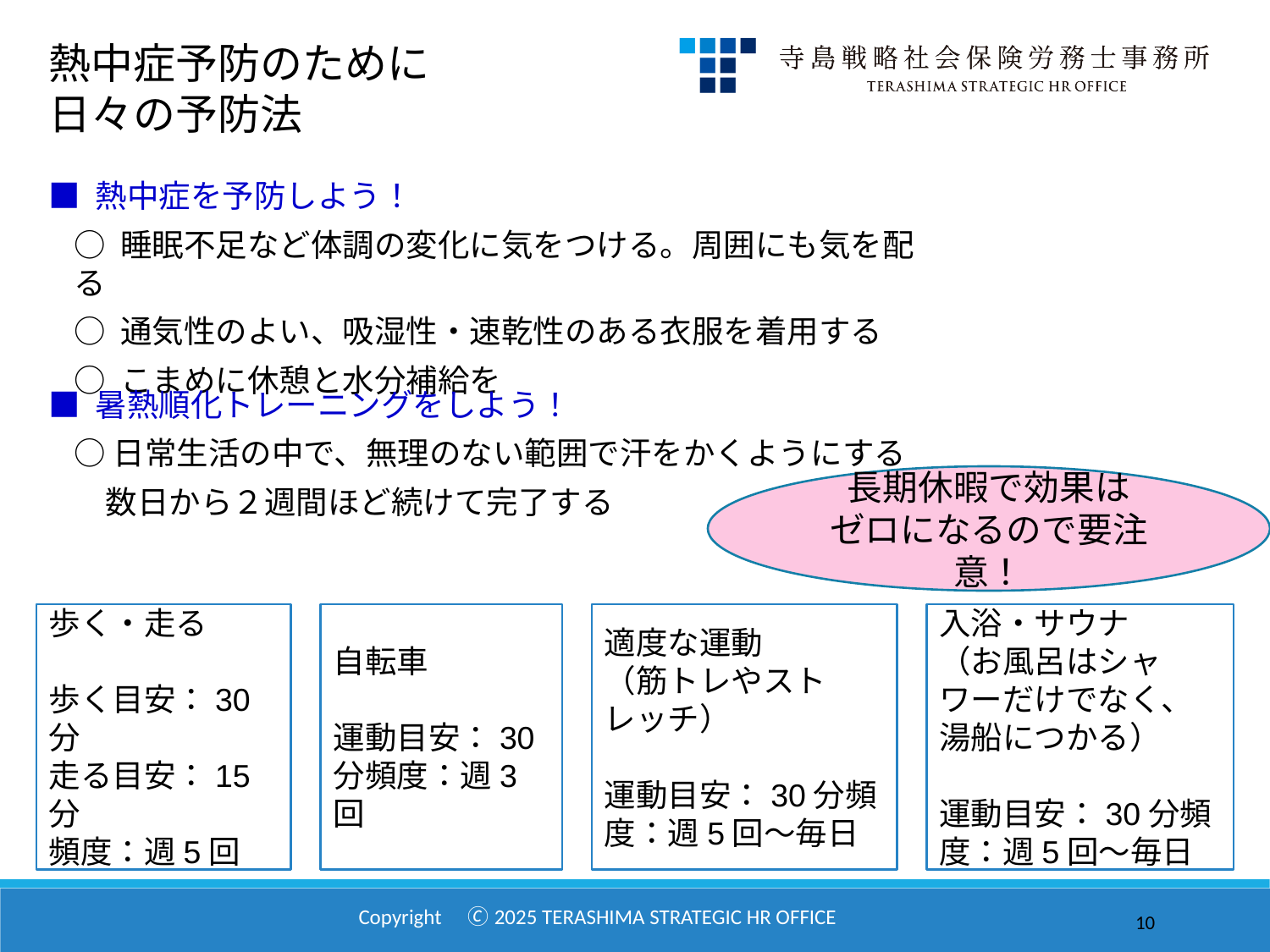

熱中症予防のために
日々の予防法

■ 熱中症を予防しよう！
○ 睡眠不足など体調の変化に気をつける。周囲にも気を配る
○ 通気性のよい、吸湿性・速乾性のある衣服を着用する
○ こまめに休憩と水分補給を

■ 暑熱順化トレーニングをしよう！
○日常⽣活の中で、無理のない範囲で汗をかくようにする
　数日から２週間ほど続けて完了する
長期休暇で効果は
ゼロになるので要注意！
自転車

運動目安：30分頻度：週3回
入浴・サウナ
（お風呂はシャワーだけでなく、湯船につかる）

運動目安：30分頻度：週5回～毎日
適度な運動
（筋トレやストレッチ）

運動目安：30分頻度：週5回～毎日
歩く・走る

歩く目安：30分
走る目安：15分
頻度：週5回
10